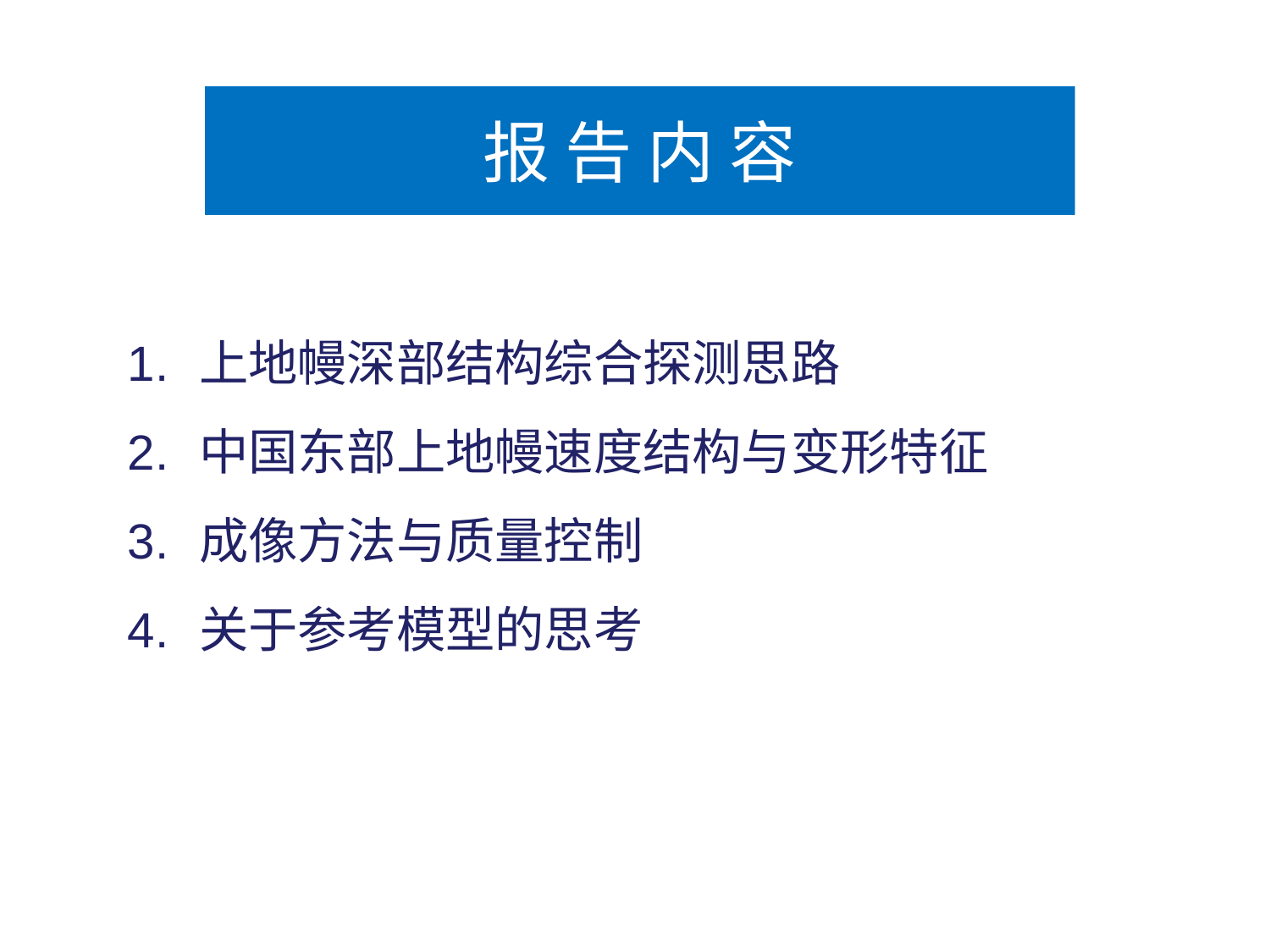

# 报 告 内 容
上地幔深部结构综合探测思路
中国东部上地幔速度结构与变形特征
成像方法与质量控制
关于参考模型的思考